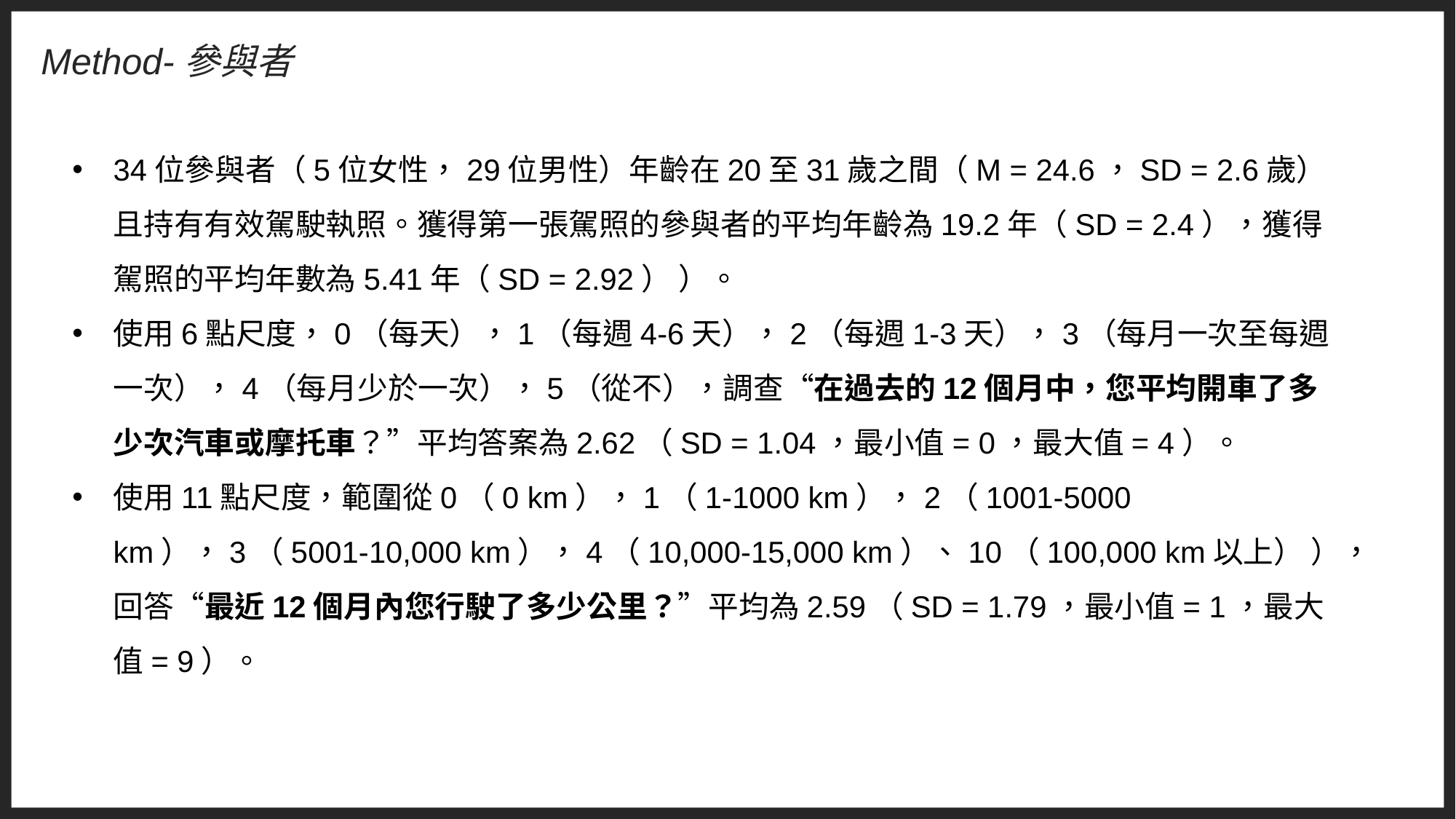

Method-參與者
34位參與者（5位女性，29位男性）年齡在20至31歲之間（M = 24.6，SD = 2.6歲）且持有有效駕駛執照。獲得第一張駕照的參與者的平均年齡為19.2年（SD = 2.4），獲得駕照的平均年數為5.41年（SD = 2.92） ）。
使用6點尺度，0（每天），1（每週4-6天），2（每週1-3天），3（每月一次至每週一次），4（每月少於一次），5（從不），調查“在過去的12個月中，您平均開車了多少次汽車或摩托車？”平均答案為2.62（SD = 1.04，最小值= 0，最大值= 4）。
使用11點尺度，範圍從0（0 km），1（1-1000 km），2（1001-5000 km），3（5001-10,000 km），4（10,000-15,000 km）、10（100,000 km以上） ），回答“最近12個月內您行駛了多少公里？”平均為2.59（SD = 1.79，最小值= 1，最大值= 9）。